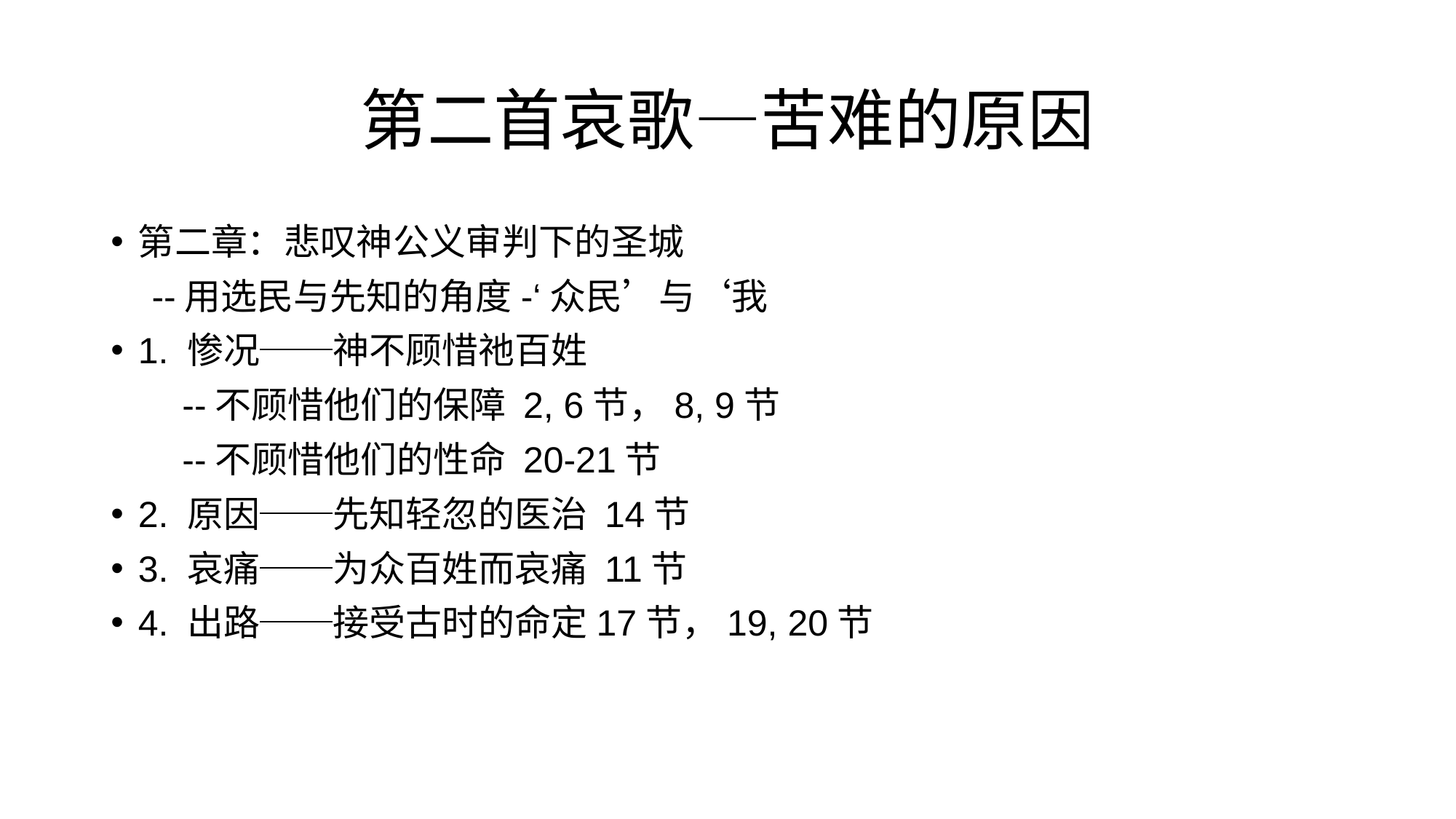

# 第二首哀歌—苦难的原因
第二章：悲叹神公义审判下的圣城
    --用选民与先知的角度-‘众民’与‘我
1. 惨况──神不顾惜祂百姓
       --不顾惜他们的保障 2, 6节，8, 9节
       --不顾惜他们的性命 20-21节
2. 原因──先知轻忽的医治 14节
3. 哀痛──为众百姓而哀痛 11节
4. 出路──接受古时的命定17节，19, 20节